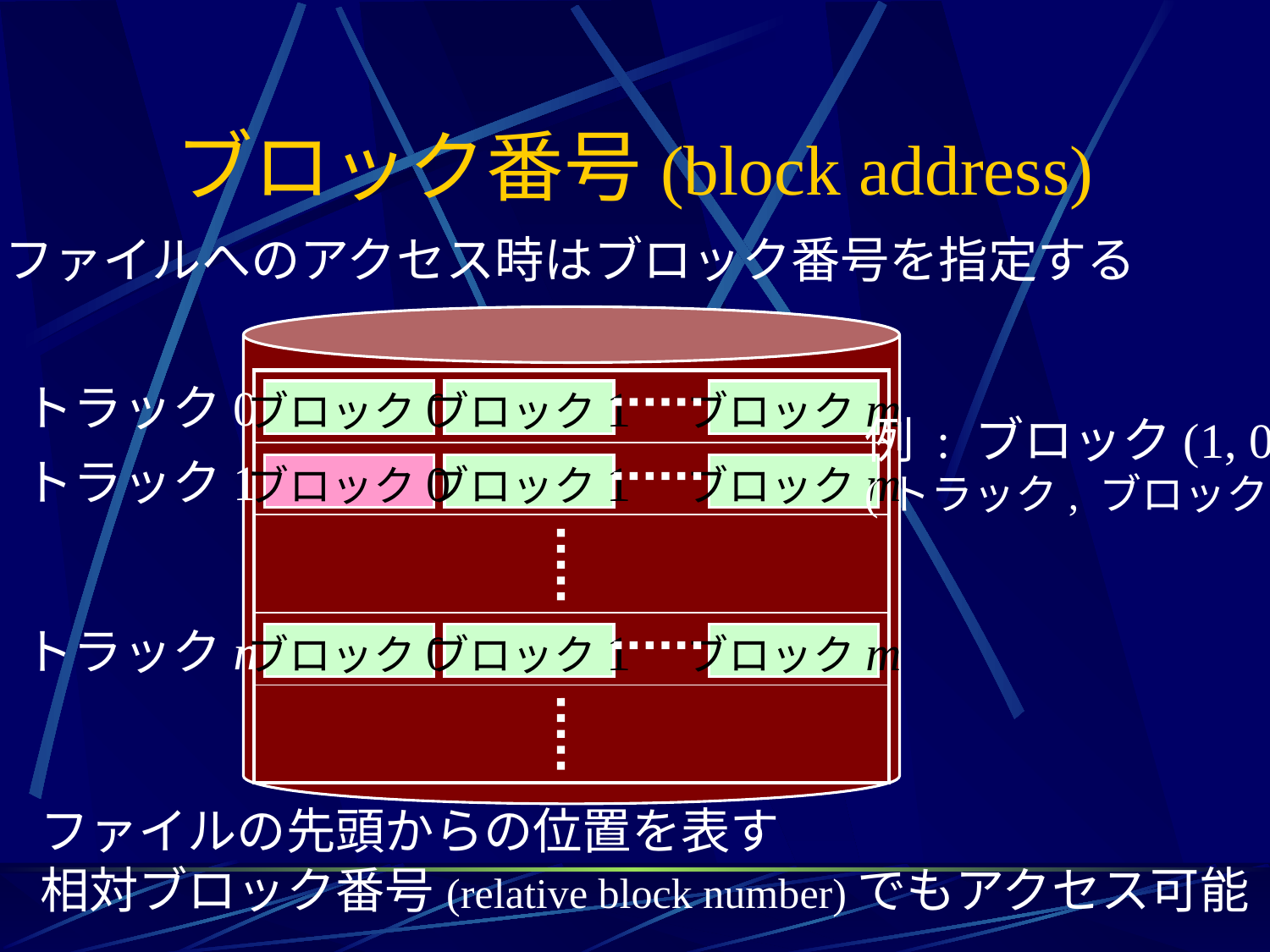

# ブロック番号(block address)
ファイルへのアクセス時はブロック番号を指定する

トラック0
|  |
| --- |
|  |
|  |
|  |
|  |
ブロック0
ブロック1
ブロックm

例 : ブロック(1, 0)
(トラック, ブロック)
トラック1
ブロック0
ブロック1
ブロックm

ブロック0

トラックn
ブロック0
ブロック1
ブロックm

ファイルの先頭からの位置を表す
相対ブロック番号(relative block number)でもアクセス可能